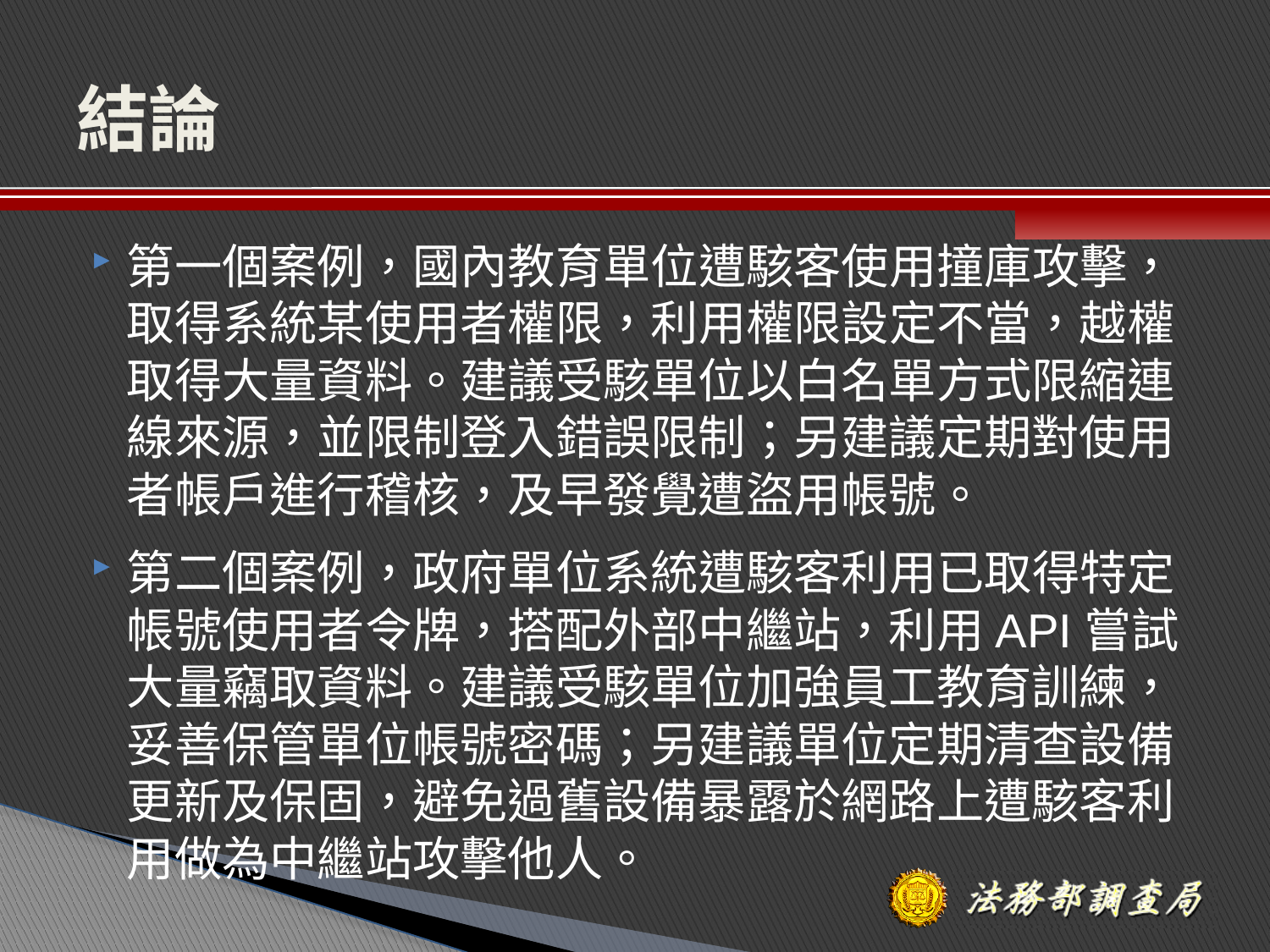

# 結論
第一個案例，國內教育單位遭駭客使用撞庫攻擊，取得系統某使用者權限，利用權限設定不當，越權取得大量資料。建議受駭單位以白名單方式限縮連線來源，並限制登入錯誤限制；另建議定期對使用者帳戶進行稽核，及早發覺遭盜用帳號。
第二個案例，政府單位系統遭駭客利用已取得特定帳號使用者令牌，搭配外部中繼站，利用API嘗試大量竊取資料。建議受駭單位加強員工教育訓練，妥善保管單位帳號密碼；另建議單位定期清查設備更新及保固，避免過舊設備暴露於網路上遭駭客利用做為中繼站攻擊他人。